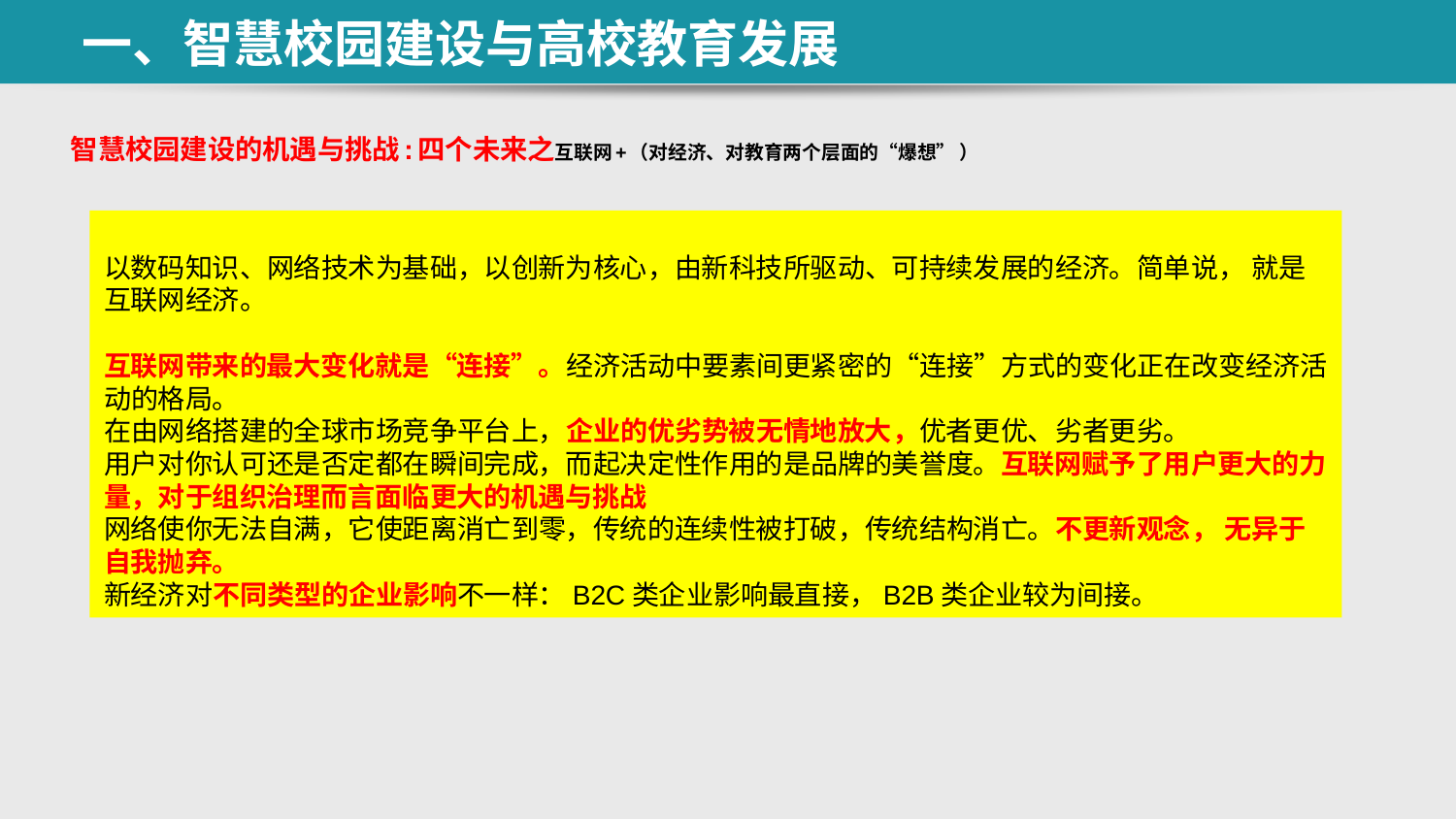

一、智慧校园建设与高校教育发展
智慧校园建设的机遇与挑战:四个未来之互联网+（对经济、对教育两个层面的“爆想” ）

以数码知识、网络技术为基础，以创新为核心，由新科技所驱动、可持续发展的经济。简单说， 就是互联网经济。

互联网带来的最大变化就是“连接”。经济活动中要素间更紧密的“连接”方式的变化正在改变经济活动的格局。
在由网络搭建的全球市场竞争平台上，企业的优劣势被无情地放大，优者更优、劣者更劣。
用户对你认可还是否定都在瞬间完成，而起决定性作用的是品牌的美誉度。互联网赋予了用户更大的力量，对于组织治理而言面临更大的机遇与挑战
网络使你无法自满，它使距离消亡到零，传统的连续性被打破，传统结构消亡。不更新观念， 无异于自我抛弃。
新经济对不同类型的企业影响不一样：B2C类企业影响最直接，B2B类企业较为间接。